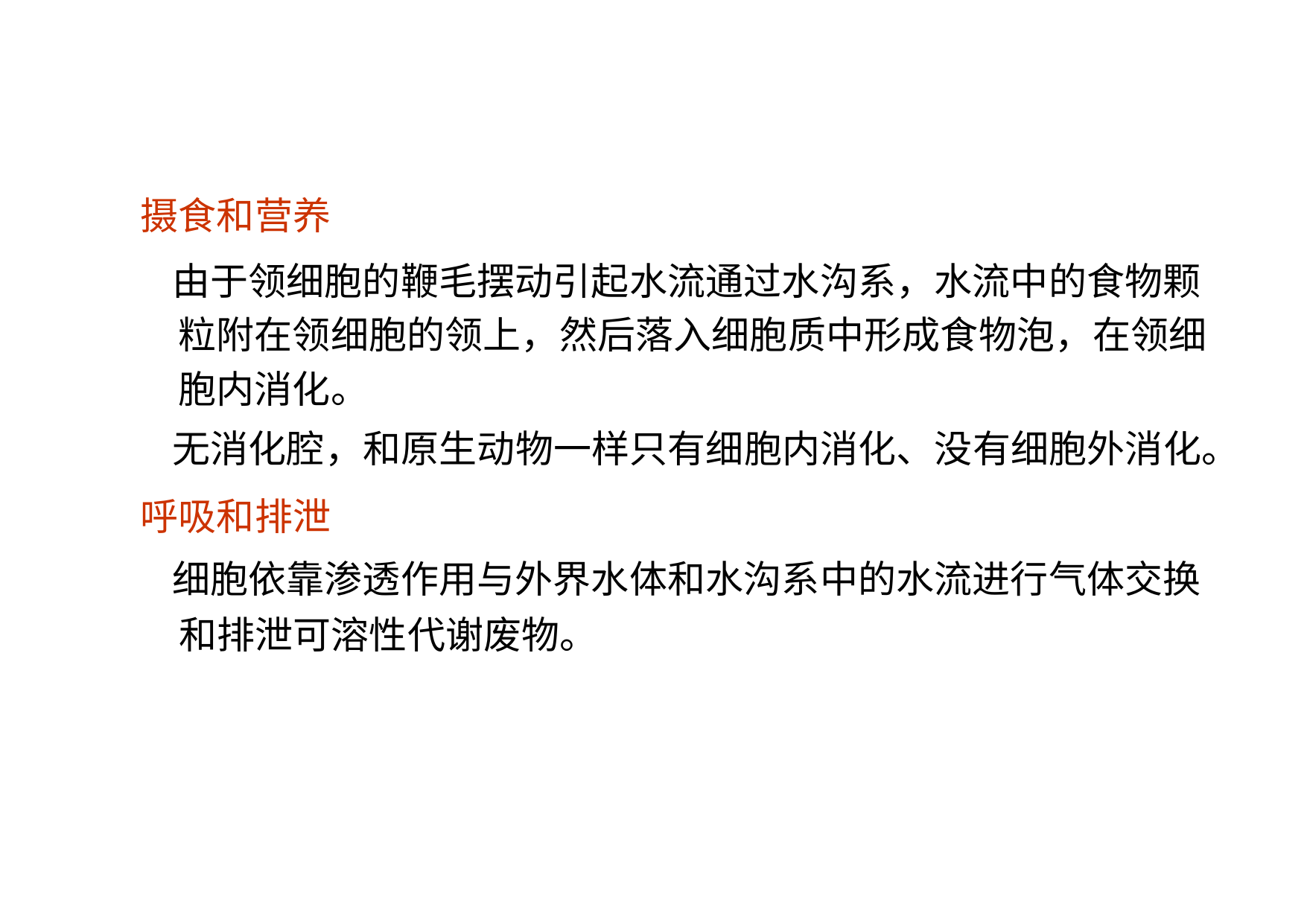

摄食和营养
由于领细胞的鞭毛摆动引起水流通过水沟系，水流中的食物颗
	粒附在领细胞的领上，然后落入细胞质中形成食物泡，在领细
	胞内消化。
无消化腔，和原生动物一样只有细胞内消化、没有细胞外消化。
呼吸和排泄
细胞依靠渗透作用与外界水体和水沟系中的水流进行气体交换
和排泄可溶性代谢废物。